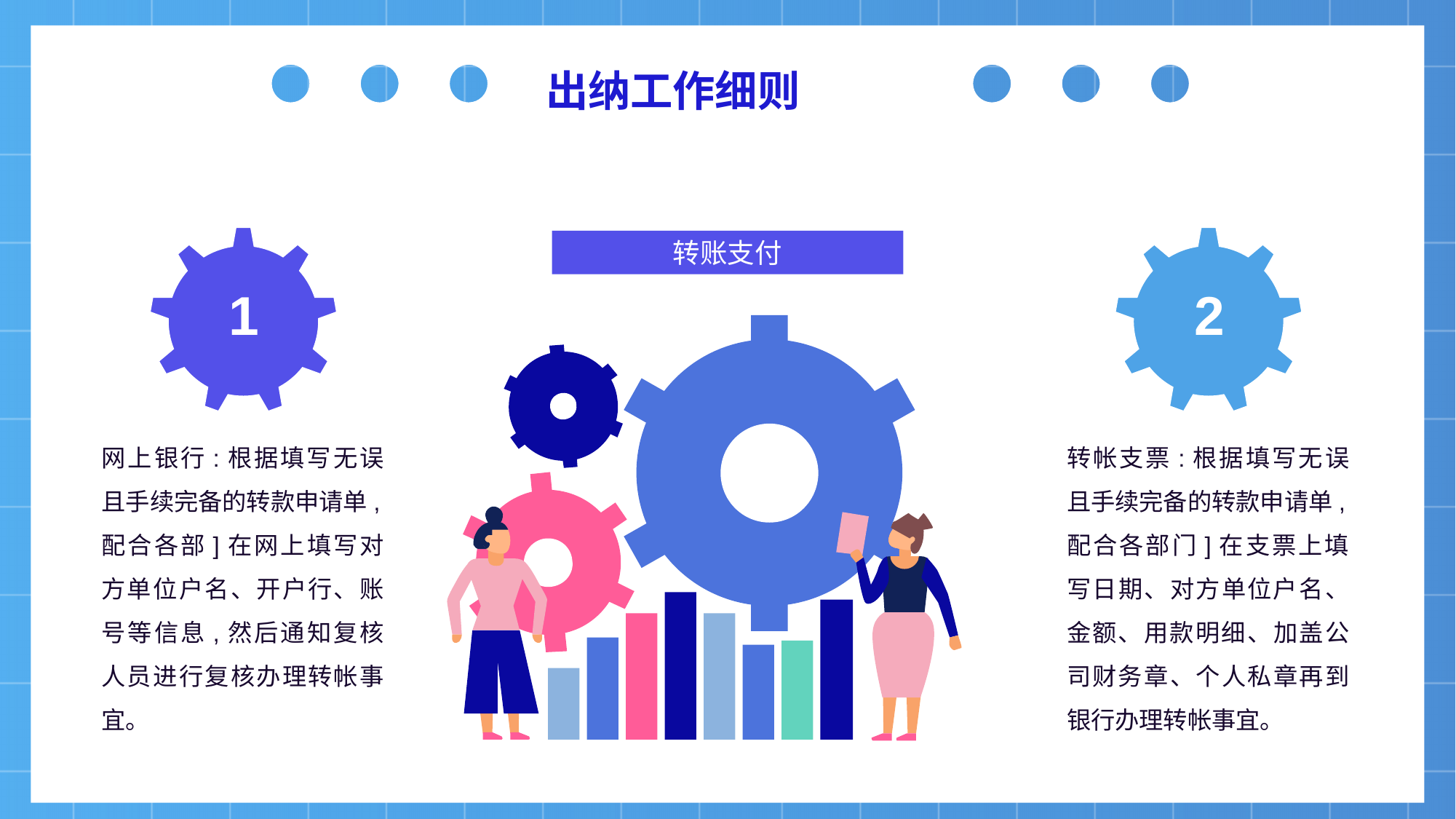

出纳工作细则
1
网上银行:根据填写无误且手续完备的转款申请单,配合各部]在网上填写对方单位户名、开户行、账号等信息,然后通知复核人员进行复核办理转帐事宜。
2
转帐支票:根据填写无误且手续完备的转款申请单,配合各部门]在支票上填写日期、对方单位户名、金额、用款明细、加盖公司财务章、个人私章再到银行办理转帐事宜。
转账支付